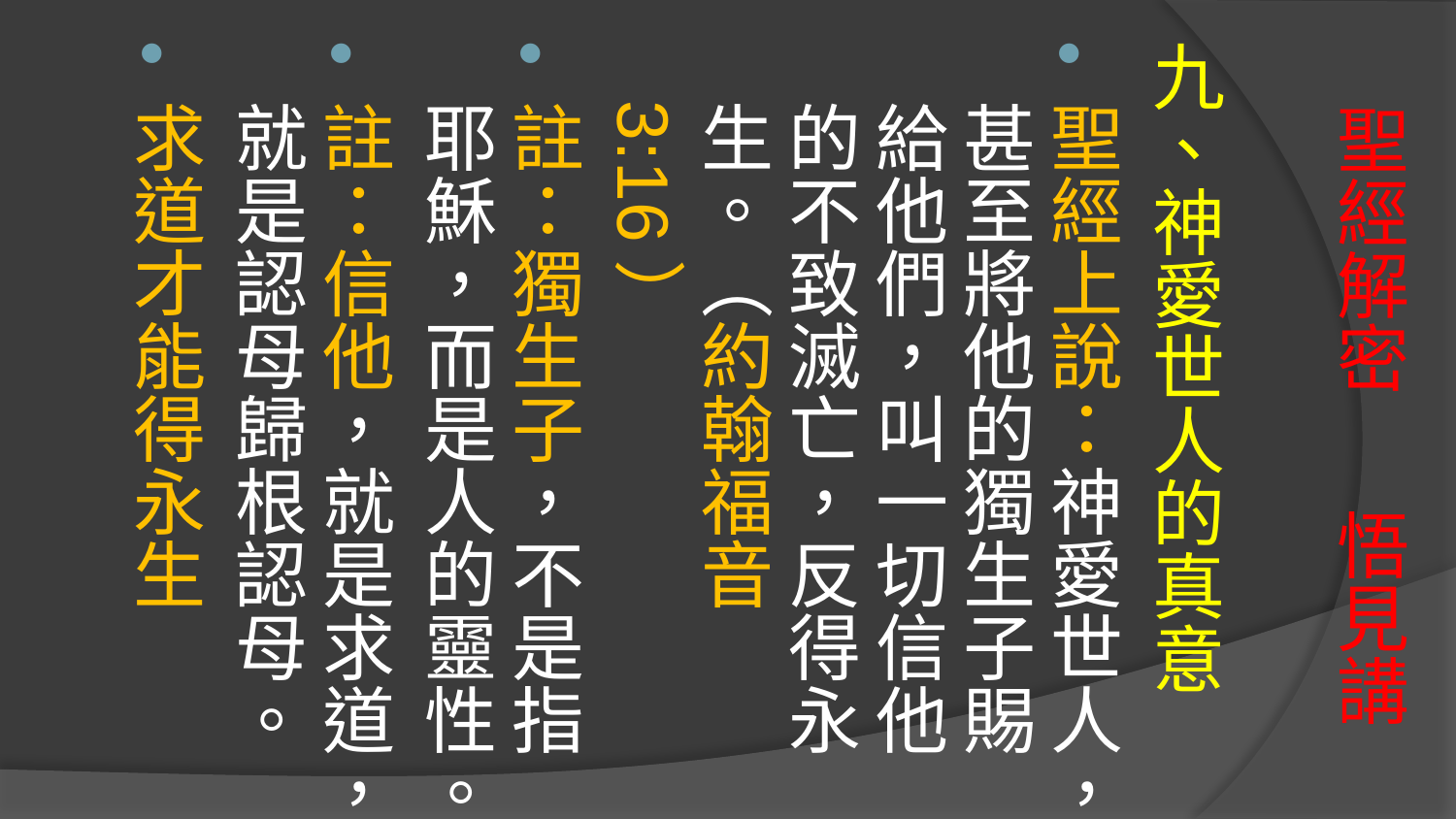

九、神愛世人的真意
聖經上說：神愛世人，甚至將他的獨生子賜給他們，叫一切信他的不致滅亡，反得永生。（約翰福音 3:16）
註：獨生子，不是指耶穌，而是人的靈性。
註：信他，就是求道，就是認母歸根認母。
求道才能得永生
# 聖經解密       悟見講